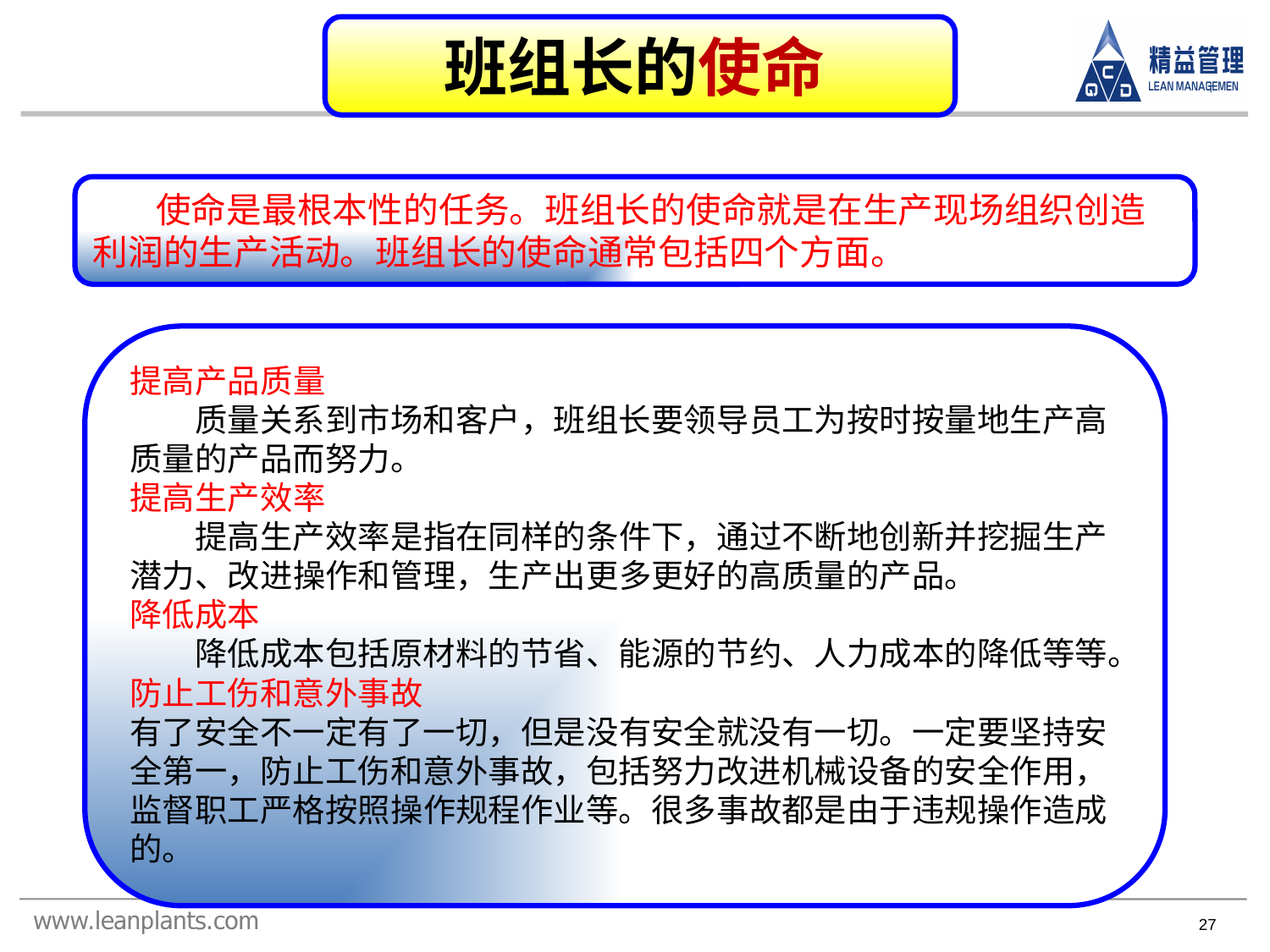

班组长的使命
#
       使命是最根本性的任务。班组长的使命就是在生产现场组织创造利润的生产活动。班组长的使命通常包括四个方面。

提高产品质量
　　质量关系到市场和客户，班组长要领导员工为按时按量地生产高质量的产品而努力。
提高生产效率
　　提高生产效率是指在同样的条件下，通过不断地创新并挖掘生产潜力、改进操作和管理，生产出更多更好的高质量的产品。
降低成本
　　降低成本包括原材料的节省、能源的节约、人力成本的降低等等。
防止工伤和意外事故
有了安全不一定有了一切，但是没有安全就没有一切。一定要坚持安全第一，防止工伤和意外事故，包括努力改进机械设备的安全作用，监督职工严格按照操作规程作业等。很多事故都是由于违规操作造成的。